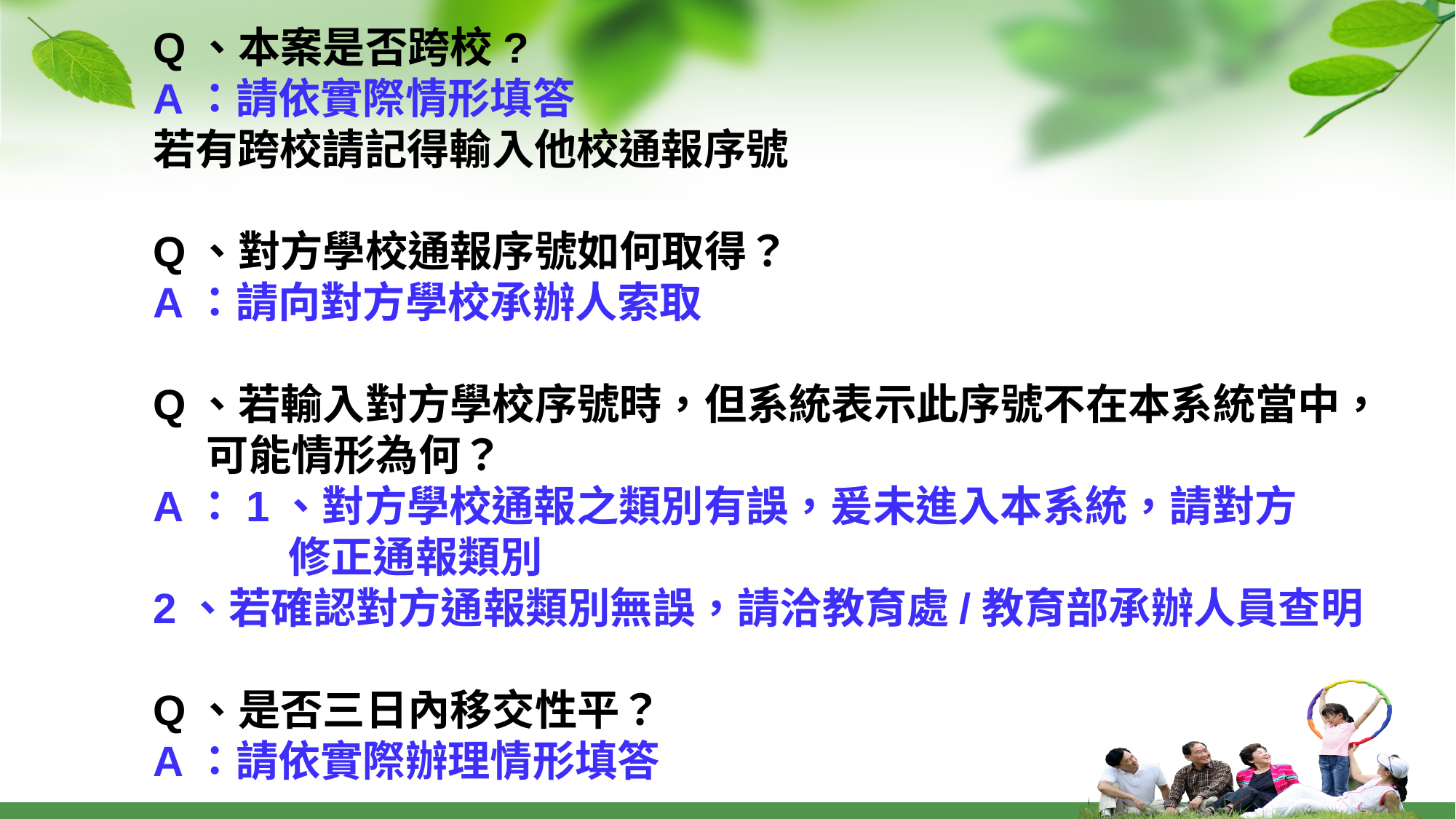

Q、本案是否跨校?
A：請依實際情形填答
若有跨校請記得輸入他校通報序號

Q、對方學校通報序號如何取得？
A：請向對方學校承辦人索取

Q、若輸入對方學校序號時，但系統表示此序號不在本系統當中，可能情形為何？
A：1、對方學校通報之類別有誤，爰未進入本系統，請對方
             修正通報類別
2、若確認對方通報類別無誤，請洽教育處/教育部承辦人員查明

Q、是否三日內移交性平？
A：請依實際辦理情形填答